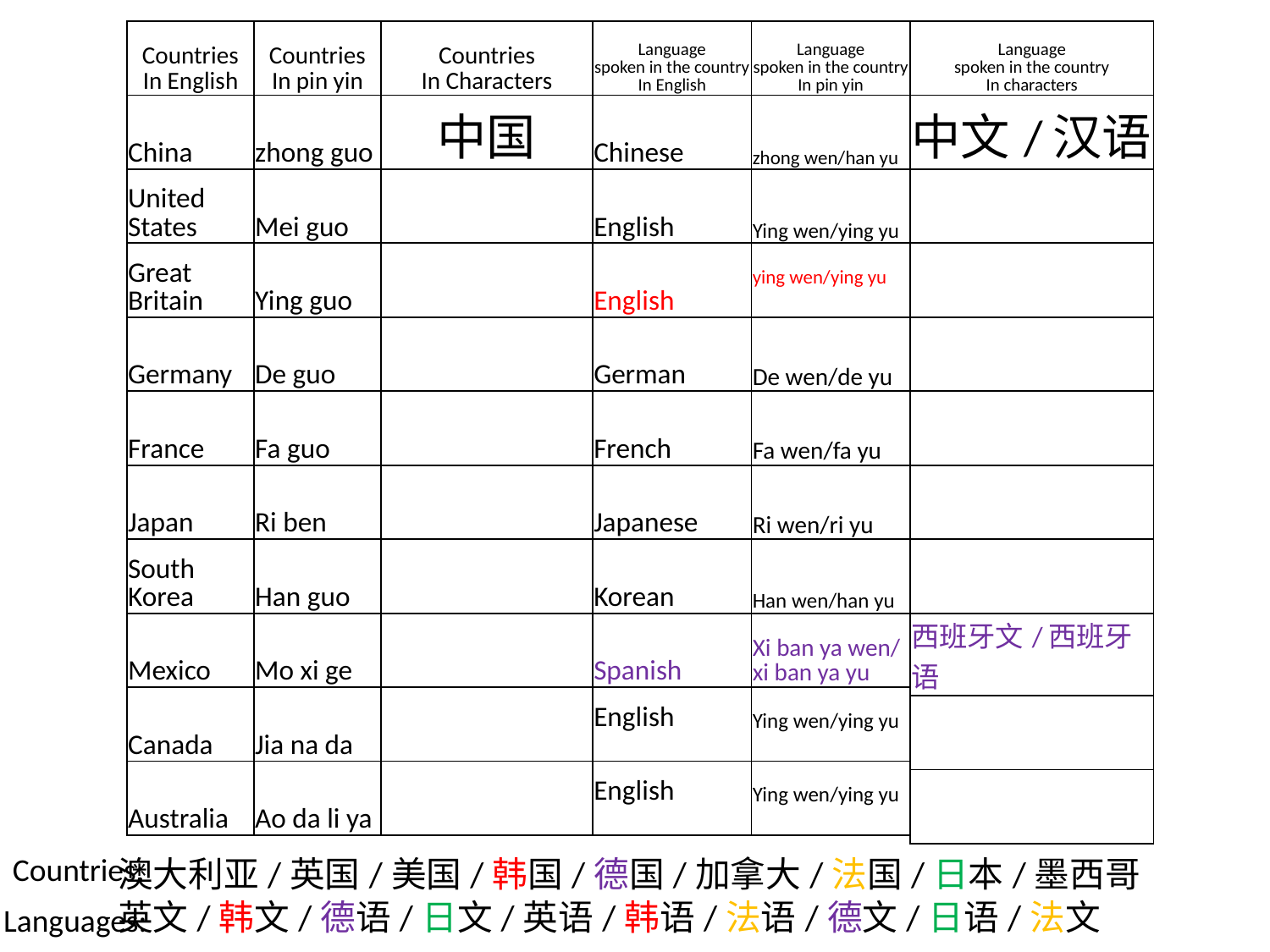

| Countries In English | Countries In pin yin | Countries In Characters |
| --- | --- | --- |
| China | zhong guo | 中国 |
| United States | Mei guo |  |
| Great Britain | Ying guo |  |
| Germany | De guo |  |
| France | Fa guo |  |
| Japan | Ri ben |  |
| South Korea | Han guo |  |
| Mexico | Mo xi ge |  |
| Canada | Jia na da |  |
| Australia | Ao da li ya |  |
| Language spoken in the country In English |
| --- |
| Chinese |
| English |
| English |
| German |
| French |
| Japanese |
| Korean |
| Spanish |
| English |
| English |
| Language spoken in the country In pin yin |
| --- |
| zhong wen/han yu |
| Ying wen/ying yu |
| ying wen/ying yu |
| De wen/de yu |
| Fa wen/fa yu |
| Ri wen/ri yu |
| Han wen/han yu |
| Xi ban ya wen/ xi ban ya yu |
| Ying wen/ying yu |
| Ying wen/ying yu |
| Language spoken in the country In characters |
| --- |
| 中文/汉语 |
|  |
|  |
|  |
|  |
|  |
|  |
| 西班牙文/西班牙语 |
|  |
|  |
Countries:
澳大利亚/英国/美国/韩国/德国/加拿大/法国/日本/墨西哥
英文/韩文/德语/日文/英语/韩语/法语/德文/日语/法文

Languages: